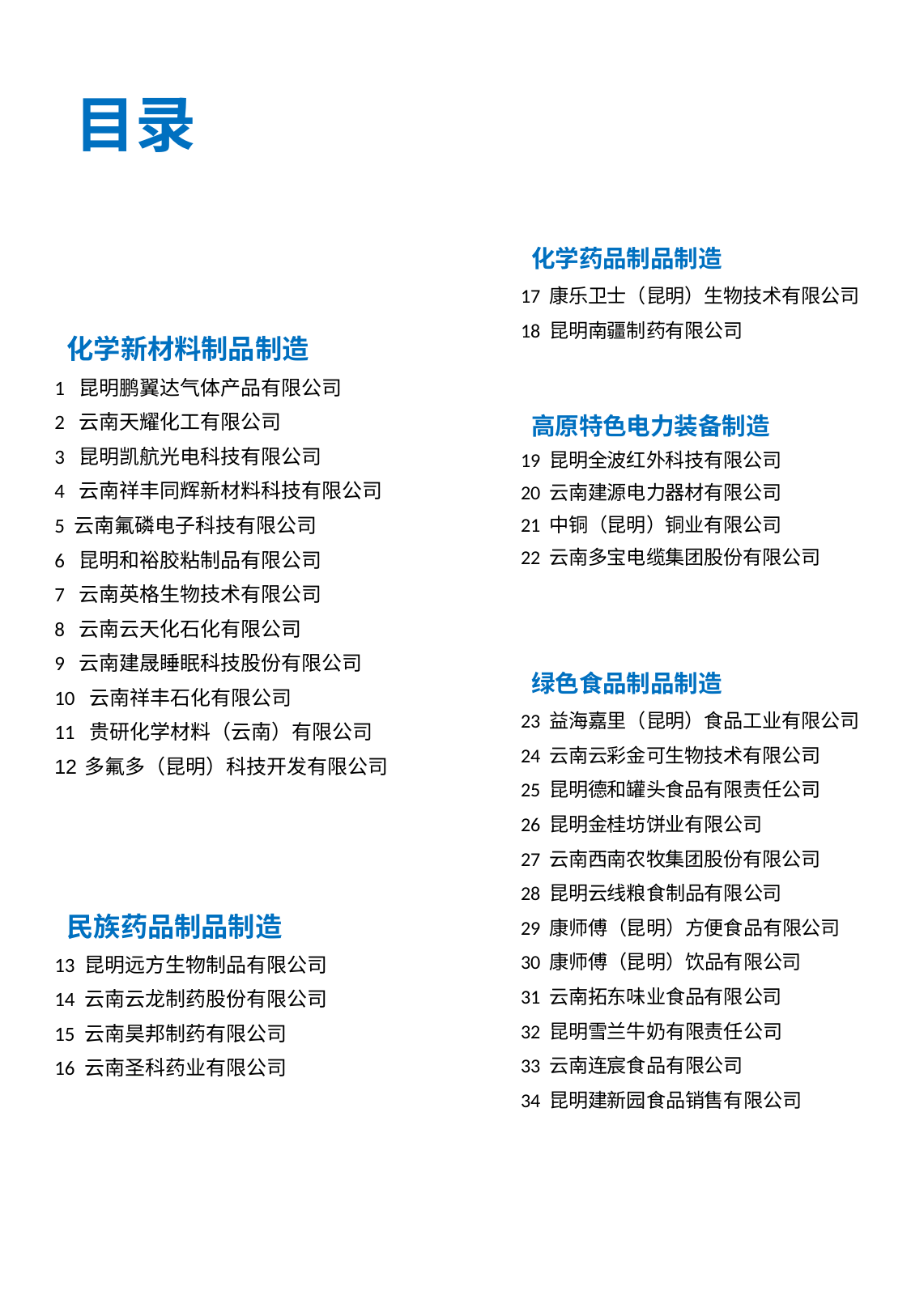

# 目录

 化学药品制品制造
17 康乐卫士（昆明）生物技术有限公司
18 昆明南疆制药有限公司

 高原特色电力装备制造
19 昆明全波红外科技有限公司
20 云南建源电力器材有限公司
21 中铜（昆明）铜业有限公司
22 云南多宝电缆集团股份有限公司

 绿色食品制品制造
23 益海嘉里（昆明）食品工业有限公司
24 云南云彩金可生物技术有限公司
25 昆明德和罐头食品有限责任公司
26 昆明金桂坊饼业有限公司
27 云南西南农牧集团股份有限公司
28 昆明云线粮食制品有限公司
29 康师傅（昆明）方便食品有限公司
30 康师傅（昆明）饮品有限公司
31 云南拓东味业食品有限公司
32 昆明雪兰牛奶有限责任公司
33 云南连宸食品有限公司
34 昆明建新园食品销售有限公司
 化学新材料制品制造
1  昆明鹏翼达气体产品有限公司
2  云南天耀化工有限公司
3  昆明凯航光电科技有限公司
4  云南祥丰同辉新材料科技有限公司
5 云南氟磷电子科技有限公司
6  昆明和裕胶粘制品有限公司
7  云南英格生物技术有限公司
8  云南云天化石化有限公司
9  云南建晟睡眠科技股份有限公司
10  云南祥丰石化有限公司
11  贵研化学材料（云南）有限公司
多氟多（昆明）科技开发有限公司

 民族药品制品制造
13 昆明远方生物制品有限公司
14 云南云龙制药股份有限公司
15 云南昊邦制药有限公司
16 云南圣科药业有限公司